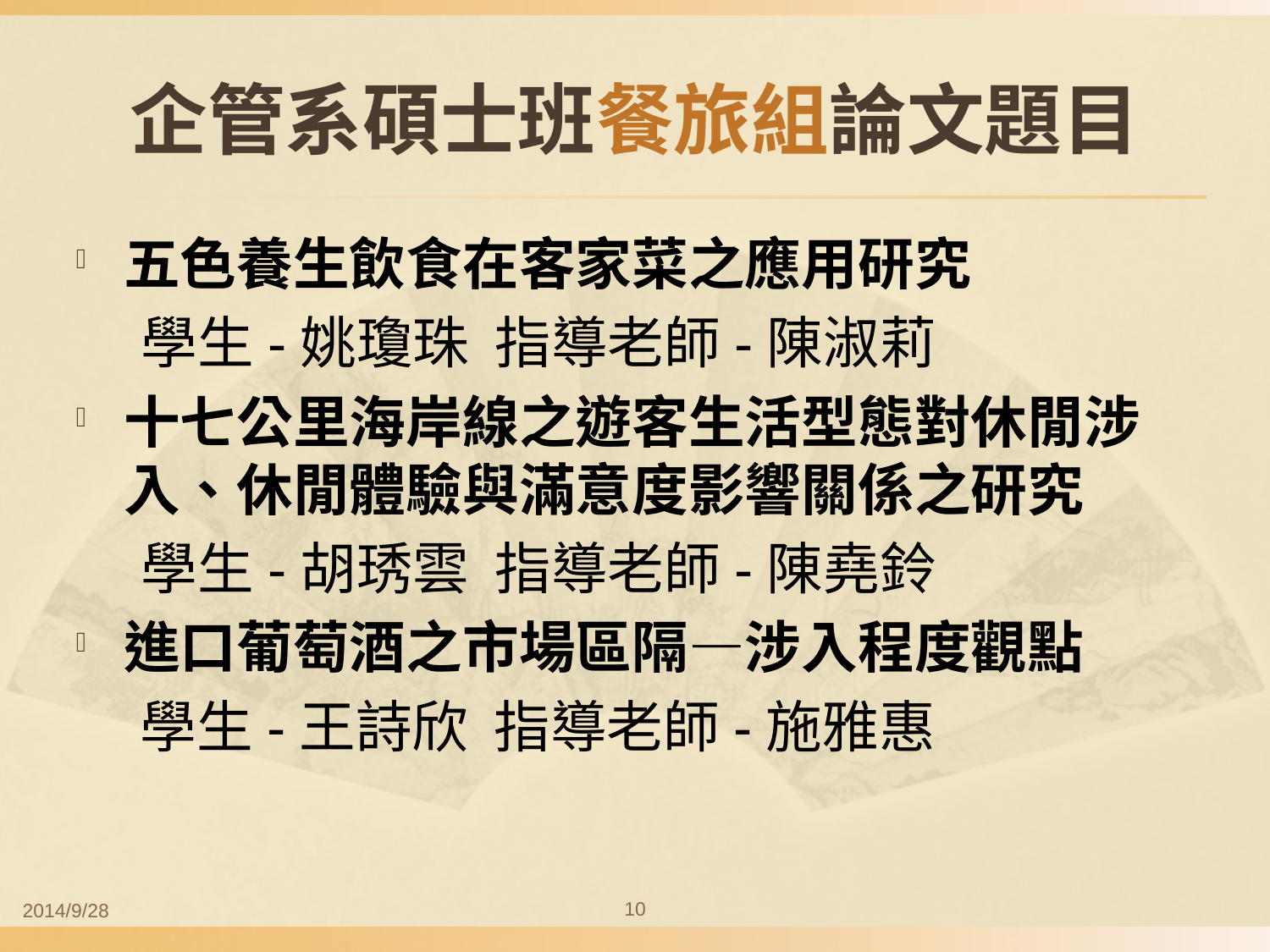

# 企管系碩士班餐旅組論文題目
五色養生飲食在客家菜之應用研究
    學生-姚瓊珠  指導老師-陳淑莉
十七公里海岸線之遊客生活型態對休閒涉入、休閒體驗與滿意度影響關係之研究
    學生-胡琇雲  指導老師-陳堯鈴
進口葡萄酒之市場區隔—涉入程度觀點
    學生-王詩欣  指導老師-施雅惠
2014/9/28
10